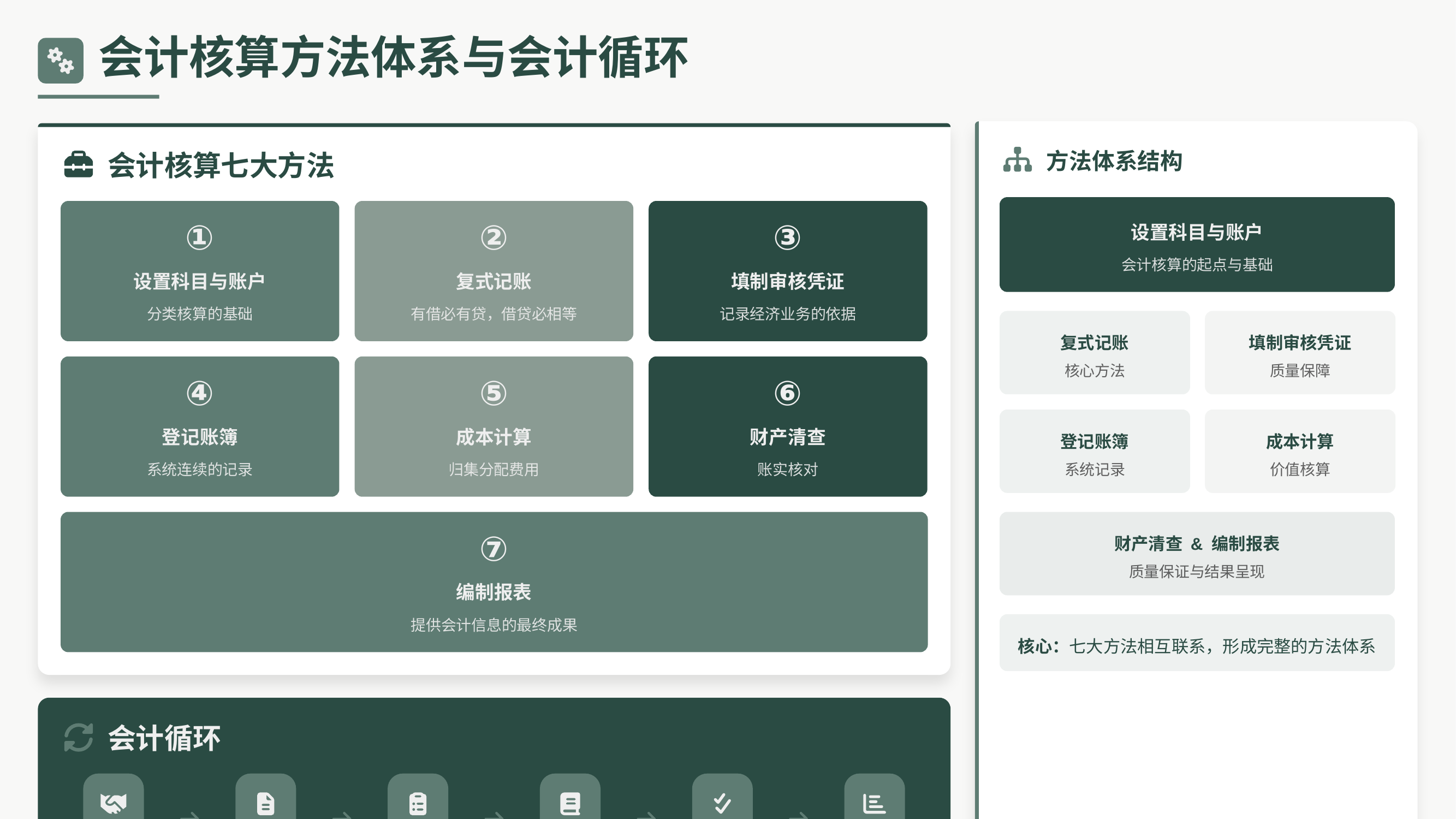

会计核算方法体系与会计循环

方法体系结构

会计核算七大方法

设置科目与账户
①
②
③
会计核算的起点与基础
设置科目与账户
复式记账
填制审核凭证
分类核算的基础
有借必有贷，借贷必相等
记录经济业务的依据

复式记账
填制审核凭证

核心方法
质量保障
④
⑤
⑥

登记账簿
成本计算
财产清查
登记账簿
成本计算
系统连续的记录
归集分配费用
账实核对
系统记录
价值核算

财产清查 & 编制报表
⑦
质量保证与结果呈现
编制报表
提供会计信息的最终成果

核心：七大方法相互联系，形成完整的方法体系

会计循环

交易
原始凭证
记账凭证
账簿
试算平衡
报表